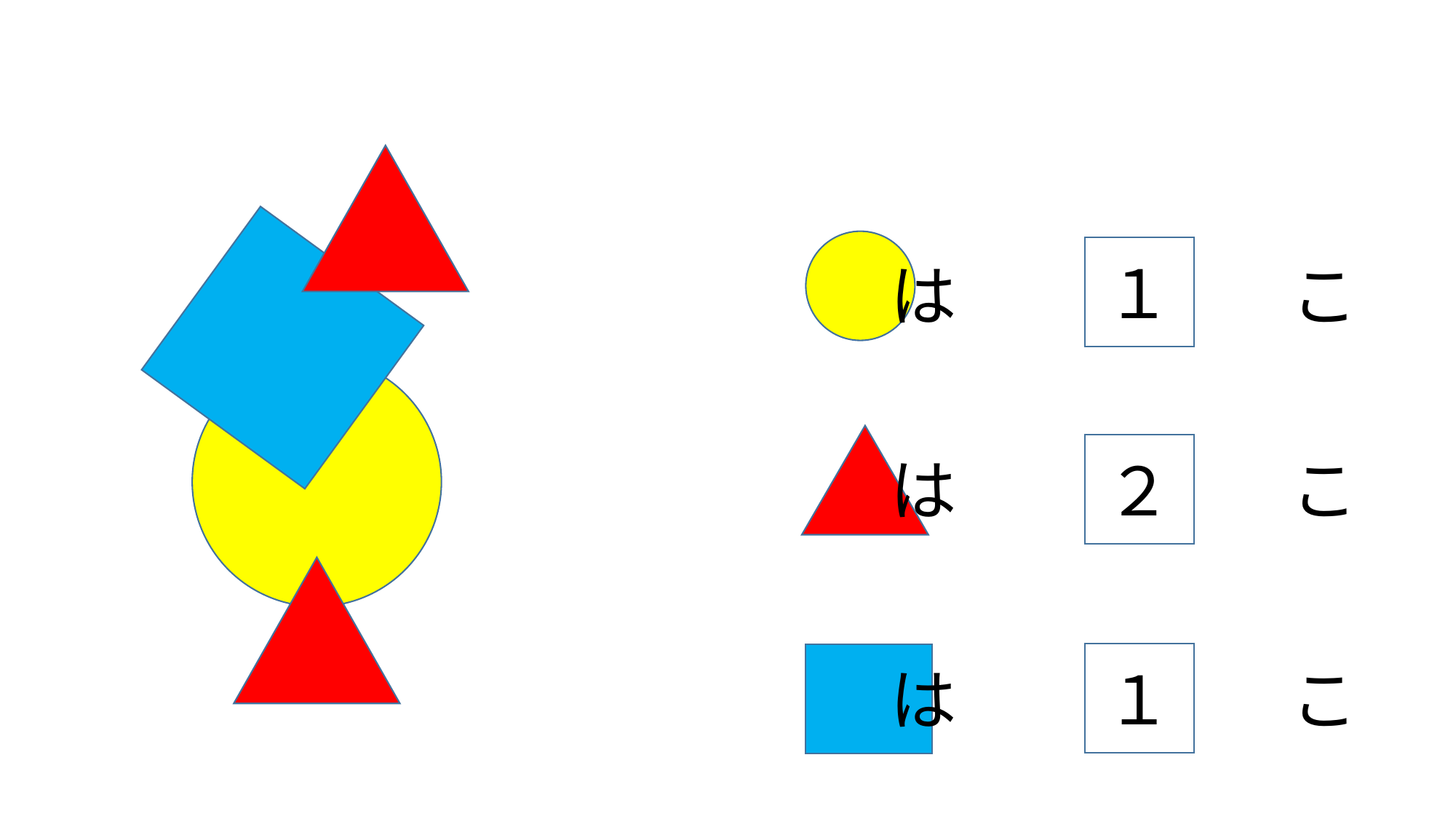

#

１

は　　　　　こ

２
は　　　　　こ

１

は　　　　　こ